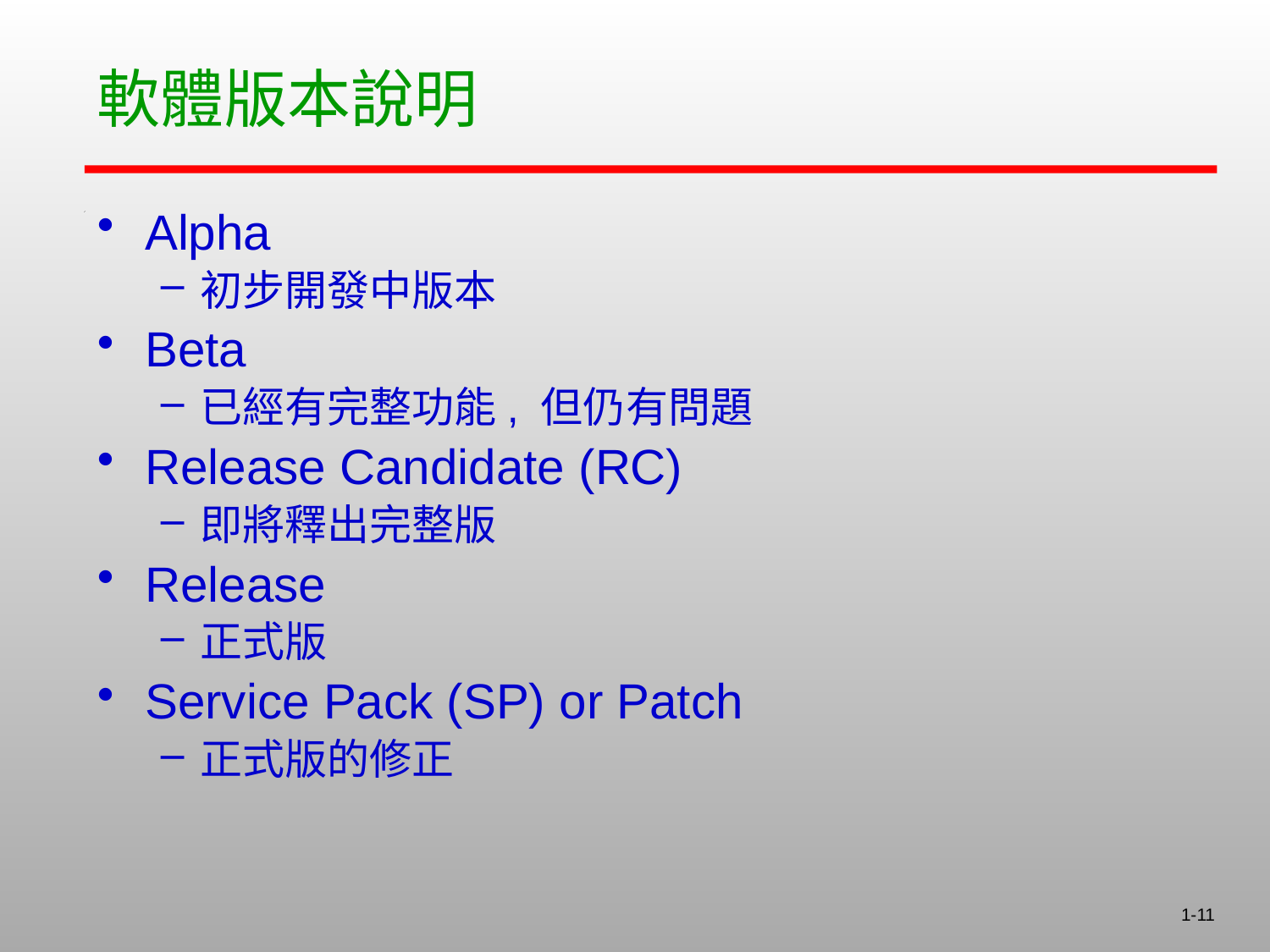

# 軟體版本說明
Alpha
初步開發中版本
Beta
已經有完整功能, 但仍有問題
Release Candidate (RC)
即將釋出完整版
Release
正式版
Service Pack (SP) or Patch
正式版的修正
1-11